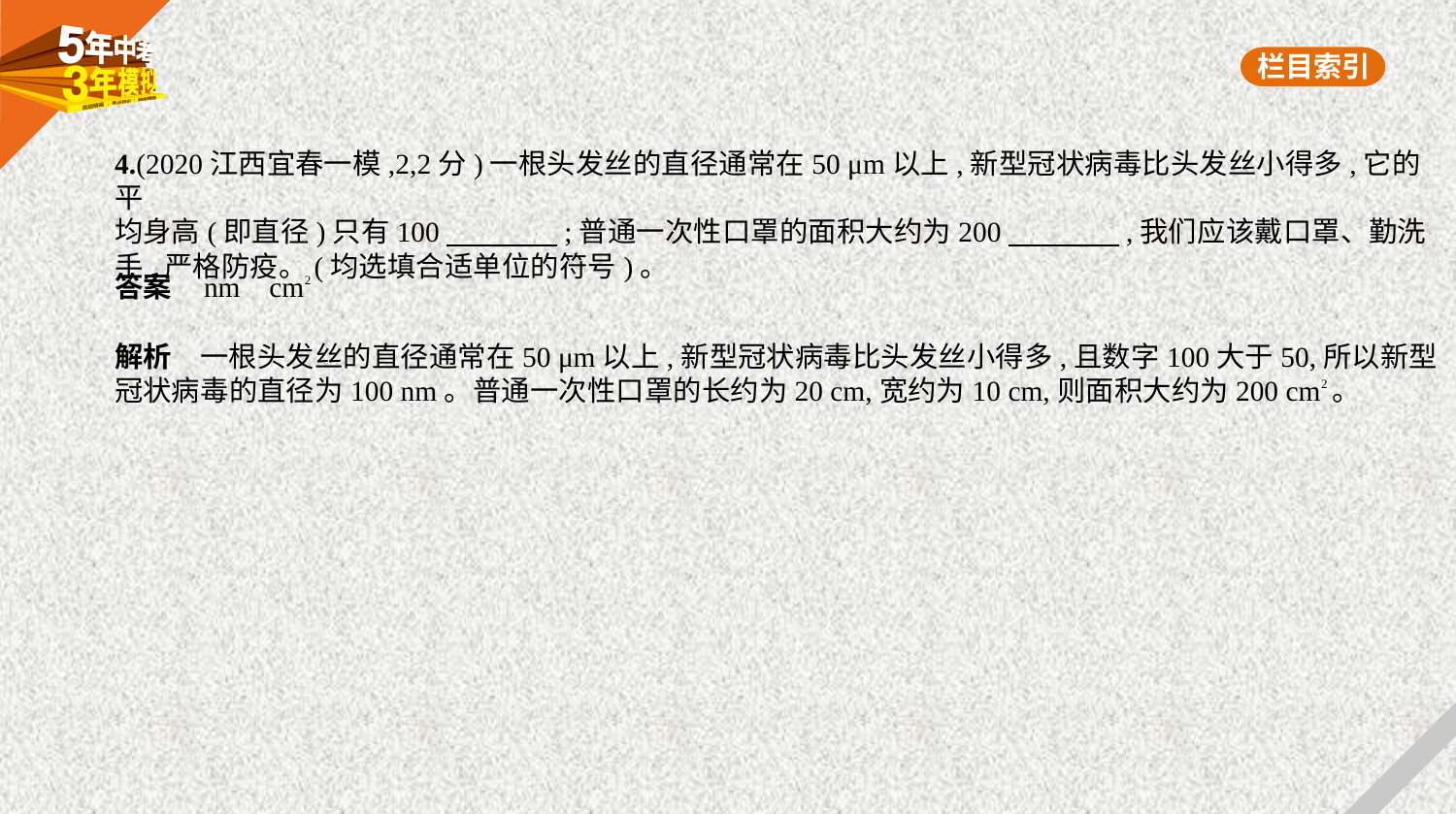

4.(2020江西宜春一模,2,2分)一根头发丝的直径通常在50 μm以上,新型冠状病毒比头发丝小得多,它的平
均身高(即直径)只有100　　　    ;普通一次性口罩的面积大约为200　　　    ,我们应该戴口罩、勤洗
手,严格防疫。(均选填合适单位的符号)。
答案    nm    cm2
解析　一根头发丝的直径通常在50 μm以上,新型冠状病毒比头发丝小得多,且数字100大于50,所以新型
冠状病毒的直径为100 nm。普通一次性口罩的长约为20 cm,宽约为10 cm,则面积大约为200 cm2。